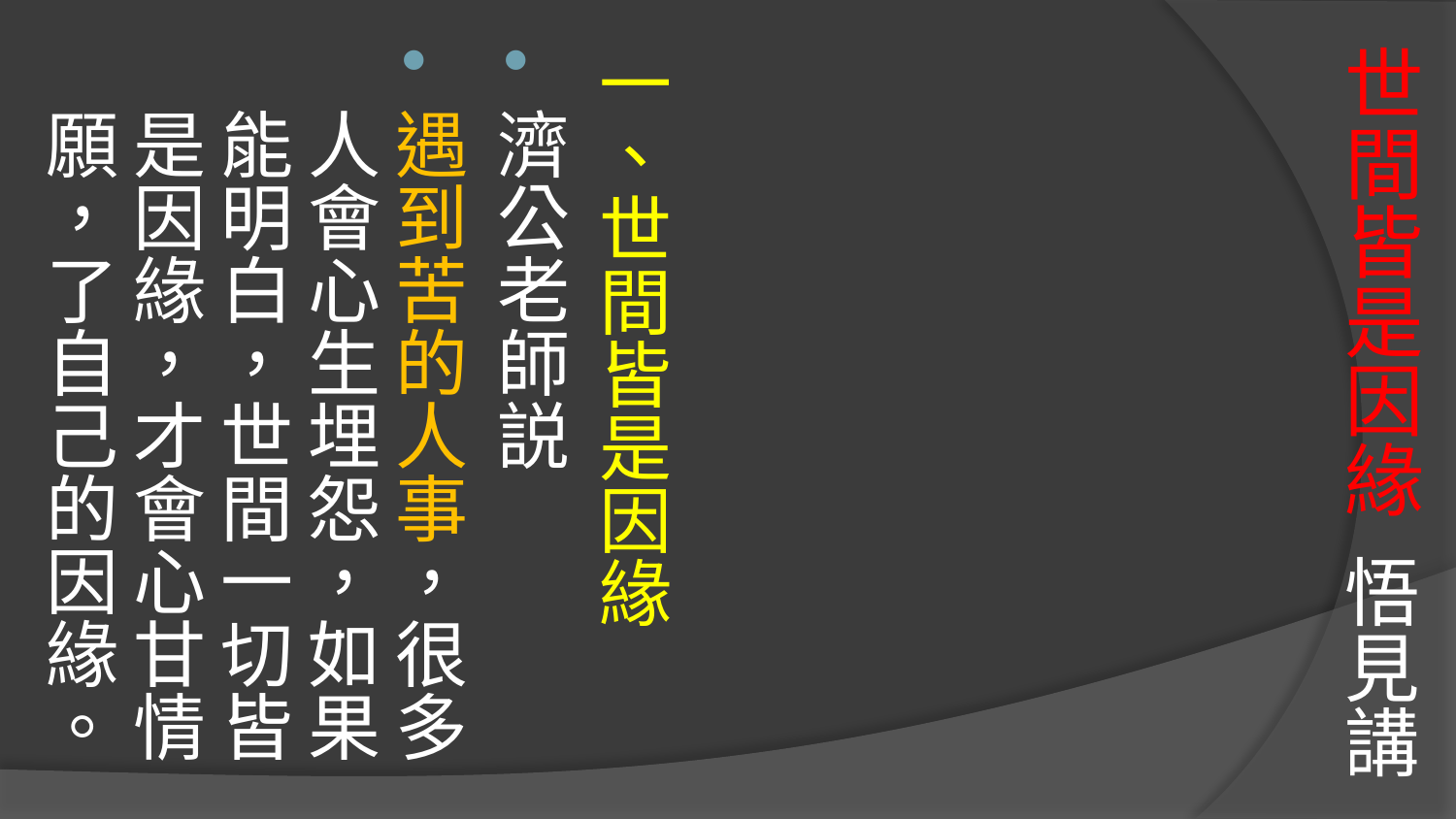

一、世間皆是因緣
濟公老師説
遇到苦的人事，很多人會心生埋怨，如果能明白，世間一切皆是因緣，才會心甘情願，了自己的因緣。
# 世間皆是因緣  悟見講